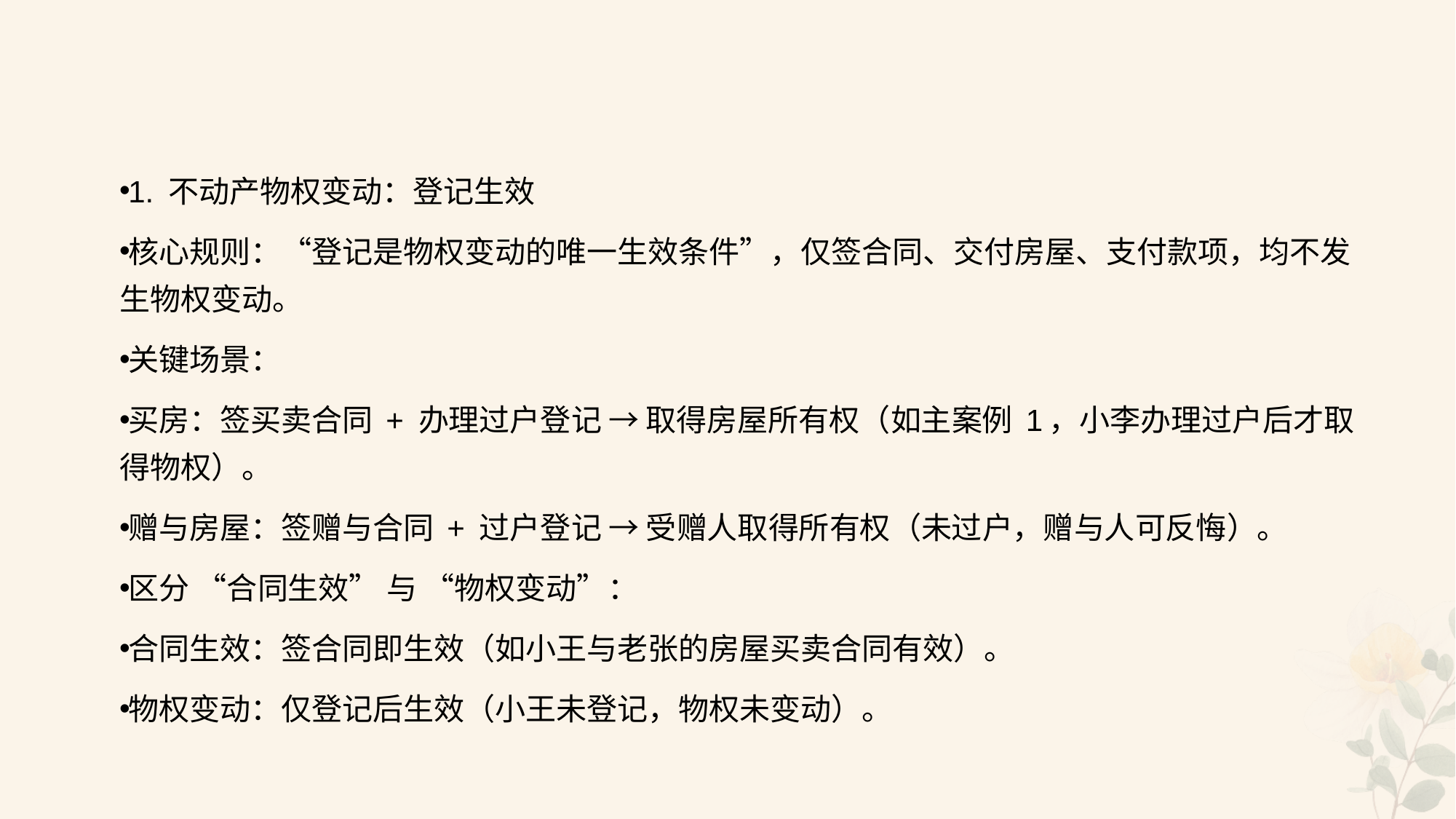

#
1. 不动产物权变动：登记生效
核心规则：“登记是物权变动的唯一生效条件”，仅签合同、交付房屋、支付款项，均不发生物权变动。
关键场景：
买房：签买卖合同 + 办理过户登记 → 取得房屋所有权（如主案例 1，小李办理过户后才取得物权）。
赠与房屋：签赠与合同 + 过户登记 → 受赠人取得所有权（未过户，赠与人可反悔）。
区分 “合同生效” 与 “物权变动”：
合同生效：签合同即生效（如小王与老张的房屋买卖合同有效）。
物权变动：仅登记后生效（小王未登记，物权未变动）。